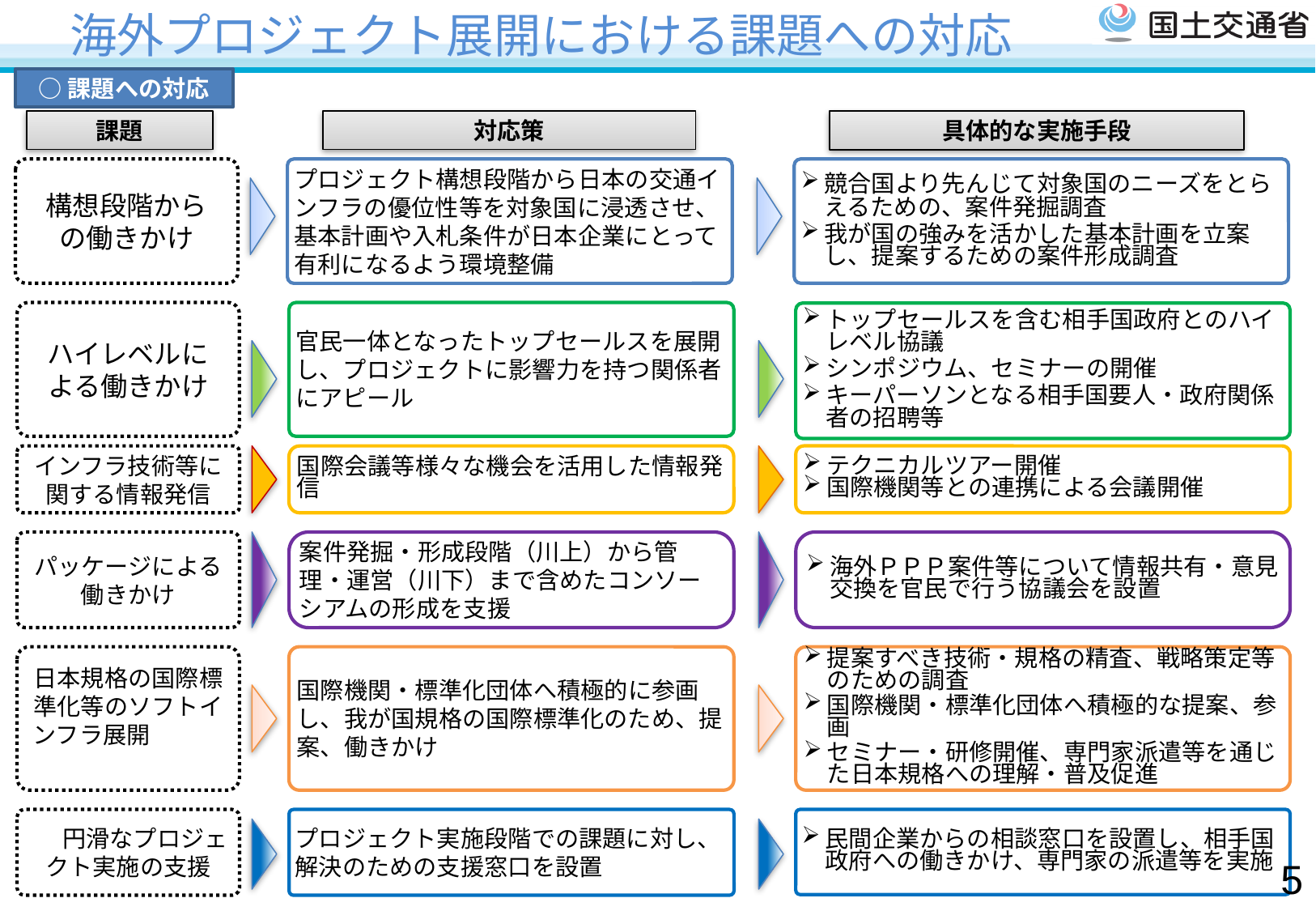

海外プロジェクト展開における課題への対応
○課題への対応
課題
対応策
具体的な実施手段
構想段階から
の働きかけ
プロジェクト構想段階から日本の交通インフラの優位性等を対象国に浸透させ、基本計画や入札条件が日本企業にとって有利になるよう環境整備
競合国より先んじて対象国のニーズをとらえるための、案件発掘調査
我が国の強みを活かした基本計画を立案し、提案するための案件形成調査

ハイレベルに
よる働きかけ
官民一体となったトップセールスを展開し、プロジェクトに影響力を持つ関係者にアピール
トップセールスを含む相手国政府とのハイレベル協議
シンポジウム、セミナーの開催
キーパーソンとなる相手国要人・政府関係者の招聘等

インフラ技術等に
関する情報発信
国際会議等様々な機会を活用した情報発信
テクニカルツアー開催
国際機関等との連携による会議開催

パッケージによる働きかけ
海外ＰＰＰ案件等について情報共有・意見交換を官民で行う協議会を設置
案件発掘・形成段階（川上）から管理・運営（川下）まで含めたコンソーシアムの形成を支援

日本規格の国際標準化等のソフトインフラ展開
国際機関・標準化団体へ積極的に参画 し、我が国規格の国際標準化のため、提案、働きかけ
提案すべき技術・規格の精査、戦略策定等のための調査
国際機関・標準化団体へ積極的な提案、参画
セミナー・研修開催、専門家派遣等を通じた日本規格への理解・普及促進

　  円滑なプロジェクト実施の支援
民間企業からの相談窓口を設置し、相手国政府への働きかけ、専門家の派遣等を実施
プロジェクト実施段階での課題に対し、解決のための支援窓口を設置

5